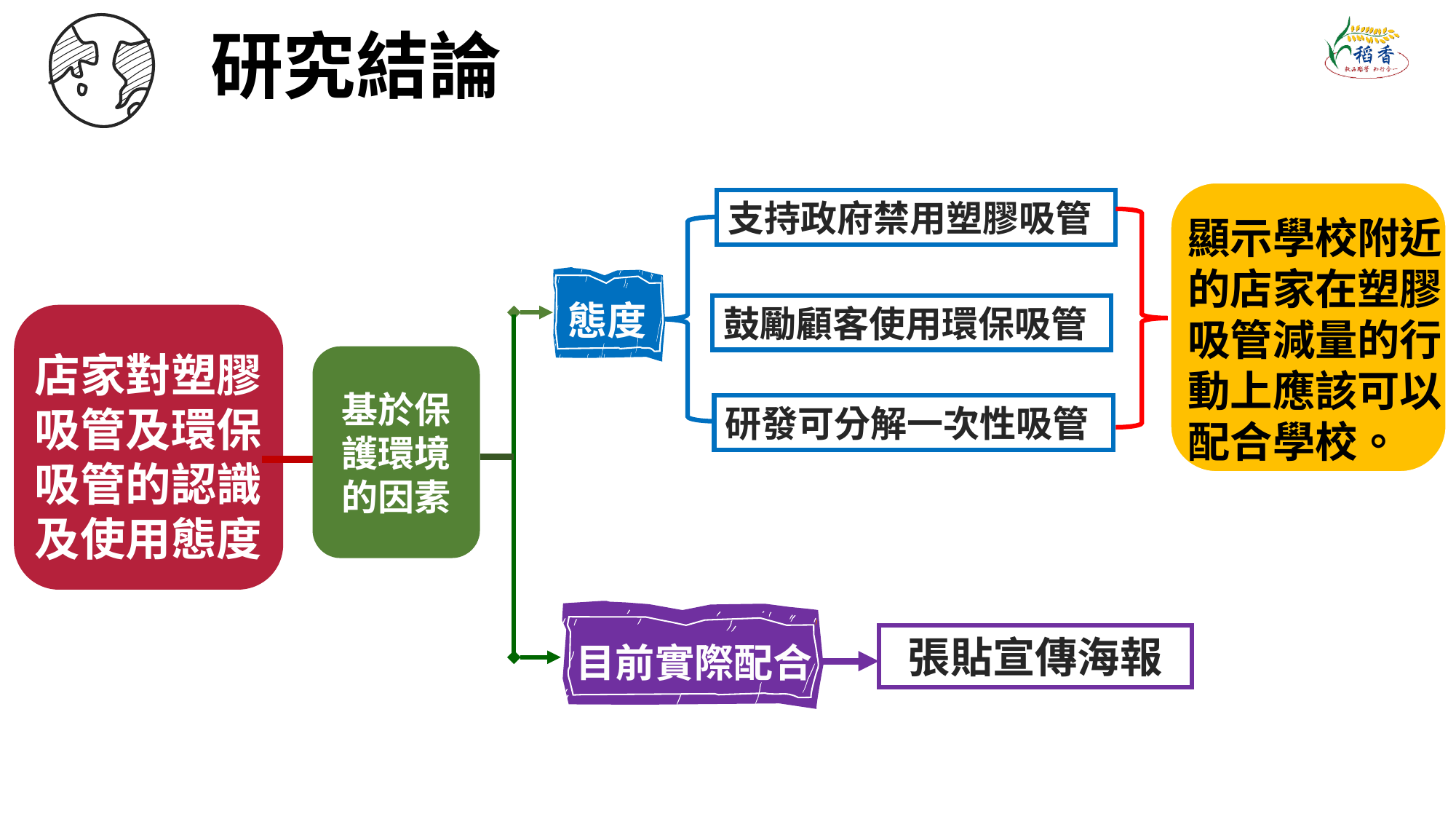

研究結論

支持政府禁用塑膠吸管

顯示學校附近的店家在塑膠吸管減量的行動上應該可以配合學校。

態度

鼓勵顧客使用環保吸管

店家對塑膠吸管及環保吸管的認識及使用態度
基於保護環境的因素

研發可分解一次性吸管

目前實際配合
張貼宣傳海報